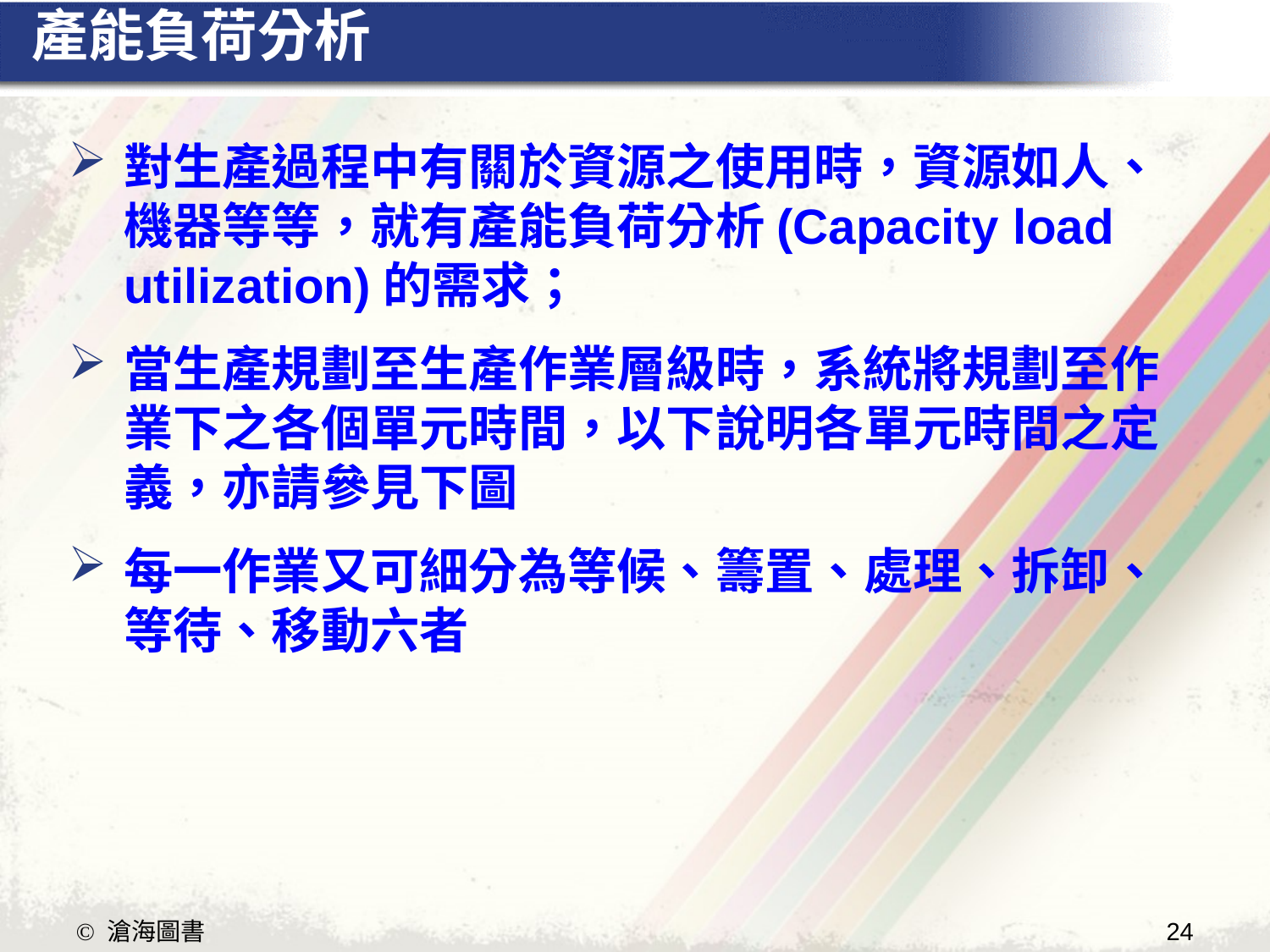

# 產能負荷分析
對生產過程中有關於資源之使用時，資源如人、機器等等，就有產能負荷分析(Capacity load utilization)的需求；
當生產規劃至生產作業層級時，系統將規劃至作業下之各個單元時間，以下說明各單元時間之定義，亦請參見下圖
每一作業又可細分為等候、籌置、處理、拆卸、等待、移動六者
24